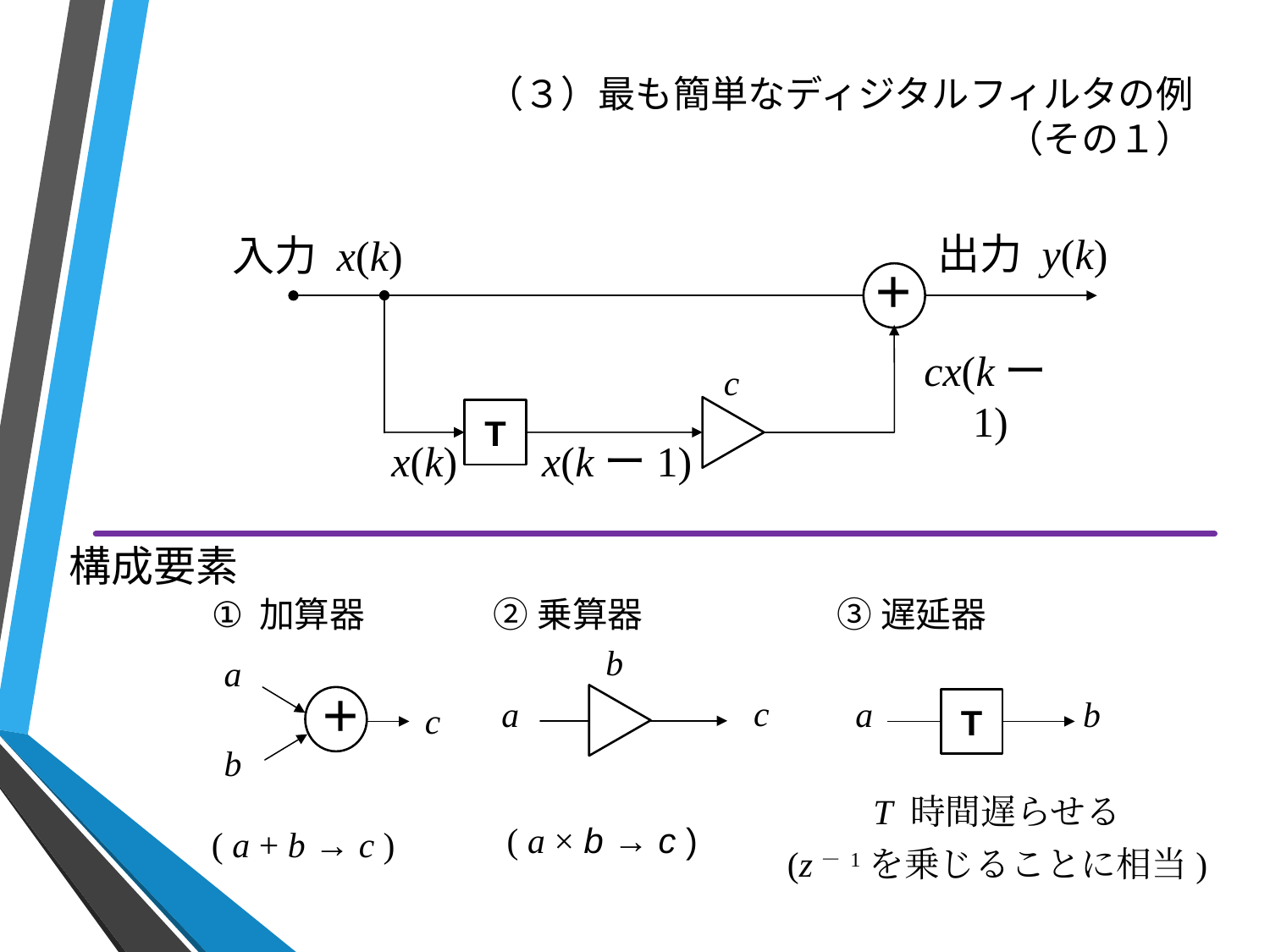

# （３）最も簡単なディジタルフィルタの例 （その１）
出力 y(k)
入力 x(k)
＋
cx(kー1)
c
T

x(kー1)
x(k)
構成要素
加算器
②乗算器
③遅延器
b
c
a

a
c
＋
b
a
b
T
T 時間遅らせる

(z－1を乗じることに相当)
( a + b → c )
( a × b → c )